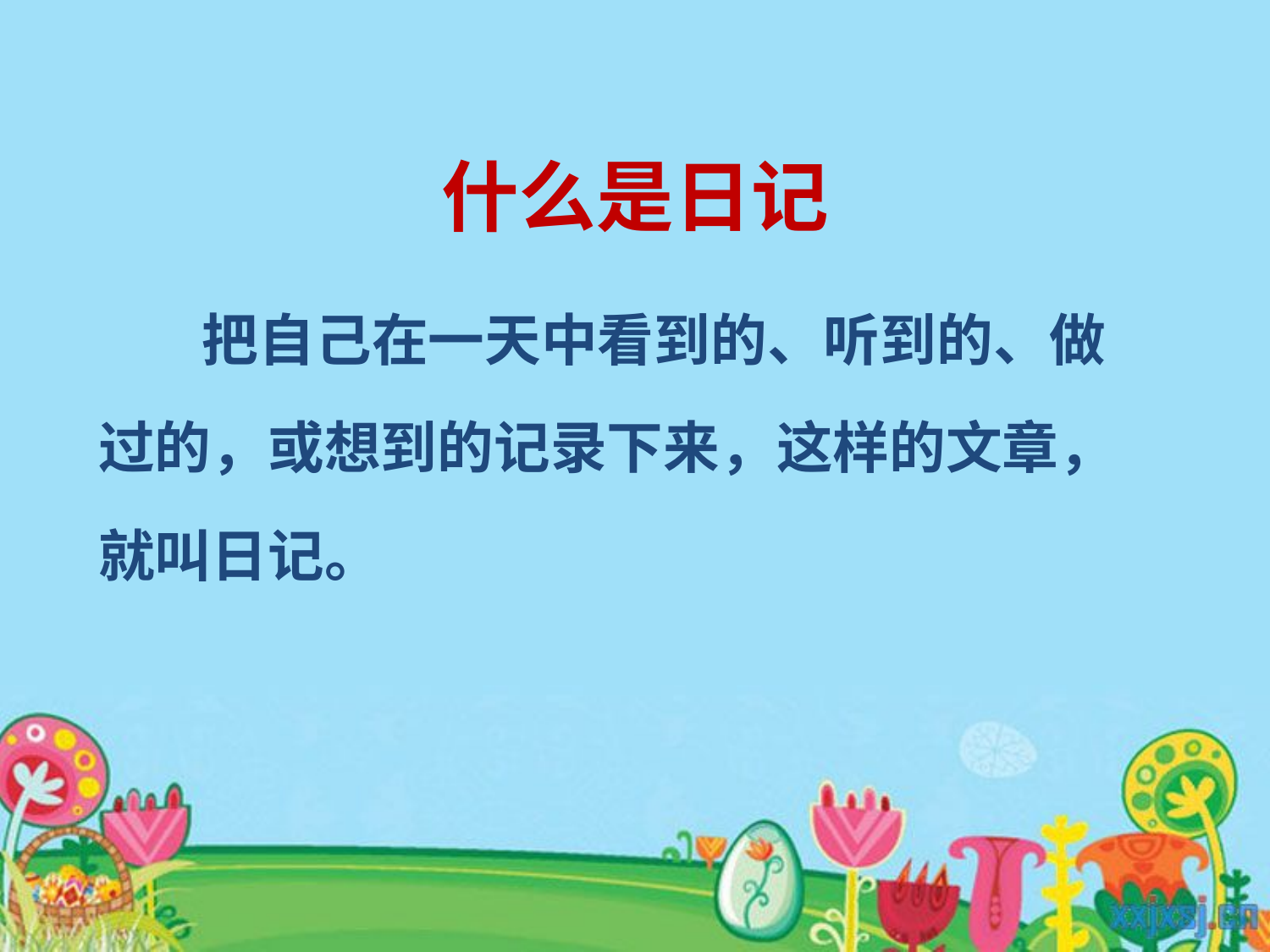

什么是日记
       把自己在一天中看到的、听到的、做过的，或想到的记录下来，这样的文章，就叫日记。